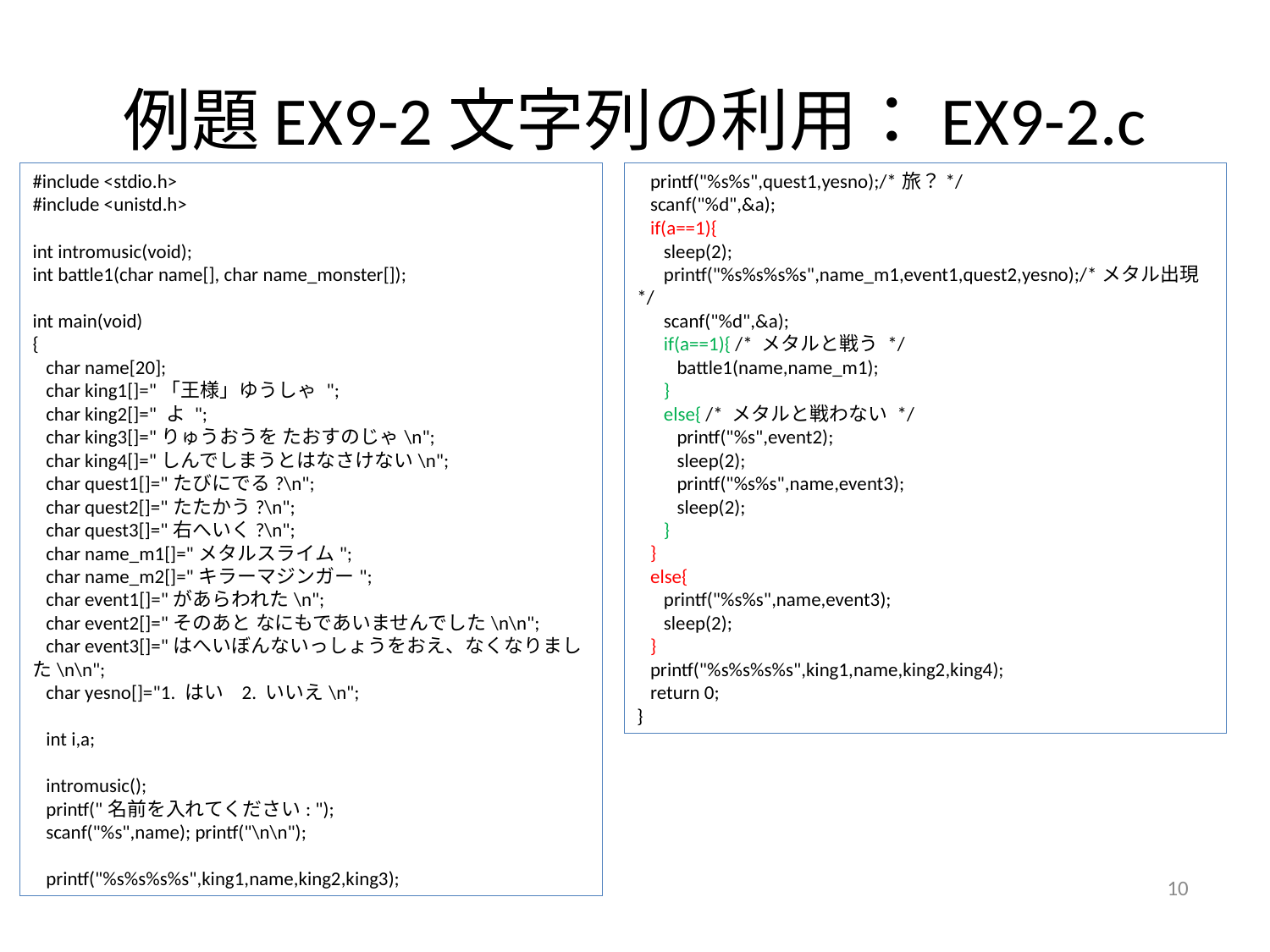

# 例題EX9-2文字列の利用：EX9-2.c
#include <stdio.h>
#include <unistd.h>

int intromusic(void);
int battle1(char name[], char name_monster[]);

int main(void)
{
   char name[20];
   char king1[]="「王様」ゆうしゃ ";
   char king2[]=" よ ";
   char king3[]="りゅうおうを たおすのじゃ\n";
   char king4[]="しんでしまうとはなさけない\n";
   char quest1[]="たびにでる?\n";
   char quest2[]="たたかう?\n";
   char quest3[]="右へいく?\n";
   char name_m1[]="メタルスライム";
   char name_m2[]="キラーマジンガー";
   char event1[]="があらわれた\n";
   char event2[]="そのあと なにもであいませんでした\n\n";
   char event3[]="はへいぼんないっしょうをおえ、なくなりました\n\n";
   char yesno[]="1. はい   2. いいえ\n";

   int i,a;

   intromusic();
   printf("名前を入れてください: ");
   scanf("%s",name); printf("\n\n");

   printf("%s%s%s%s",king1,name,king2,king3);
   printf("%s%s",quest1,yesno);/*旅？*/
   scanf("%d",&a);
   if(a==1){
      sleep(2);
      printf("%s%s%s%s",name_m1,event1,quest2,yesno);/*メタル出現*/
      scanf("%d",&a);
      if(a==1){ /* メタルと戦う */
         battle1(name,name_m1);
      }
      else{ /* メタルと戦わない */
         printf("%s",event2);
         sleep(2);
         printf("%s%s",name,event3);
         sleep(2);
      }
   }
   else{
      printf("%s%s",name,event3);
      sleep(2);
   }
   printf("%s%s%s%s",king1,name,king2,king4);
   return 0;
}
10